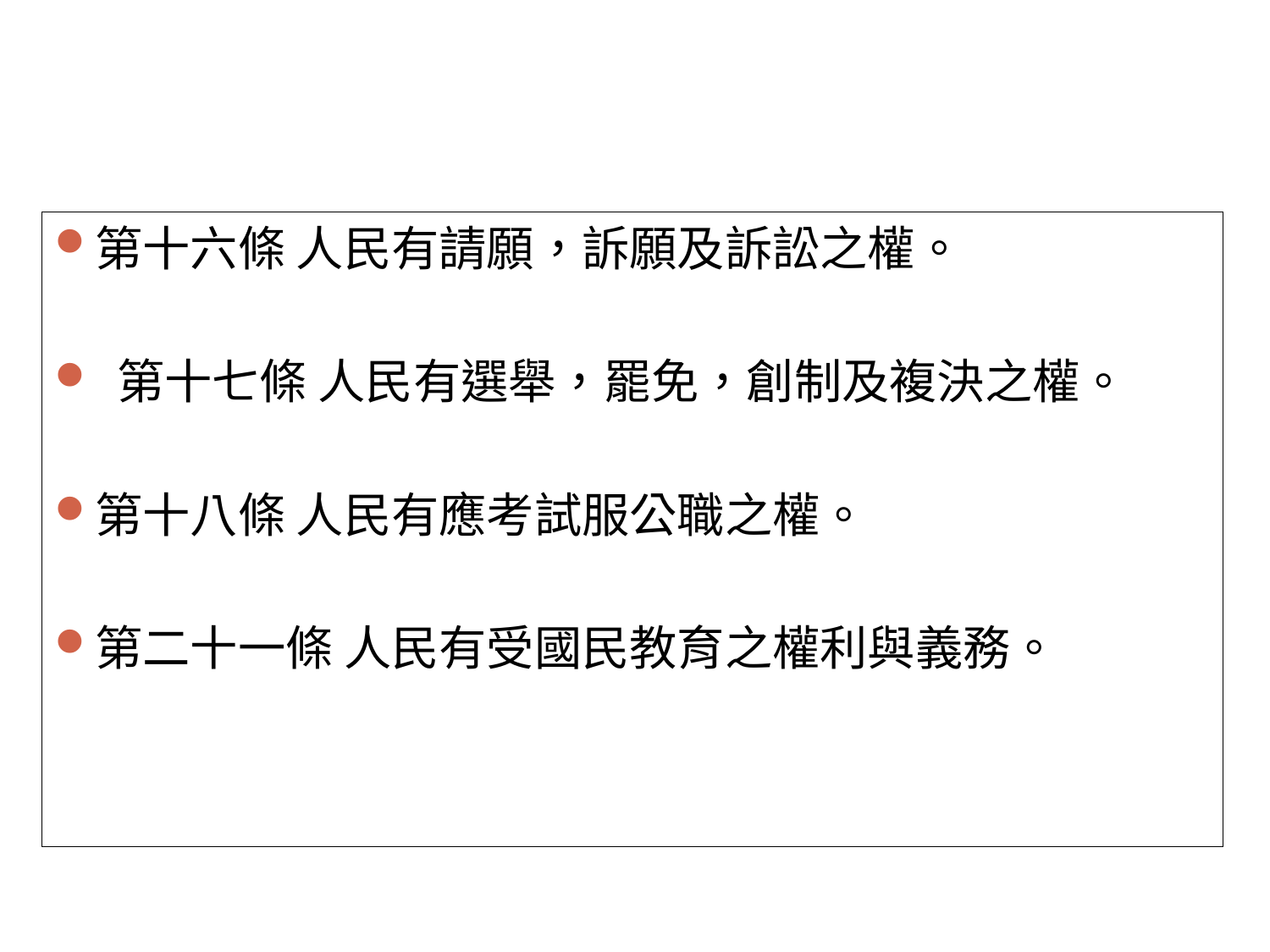

第十六條 人民有請願，訴願及訴訟之權。

 第十七條 人民有選舉，罷免，創制及複決之權。

第十八條 人民有應考試服公職之權。

第二十一條 人民有受國民教育之權利與義務。